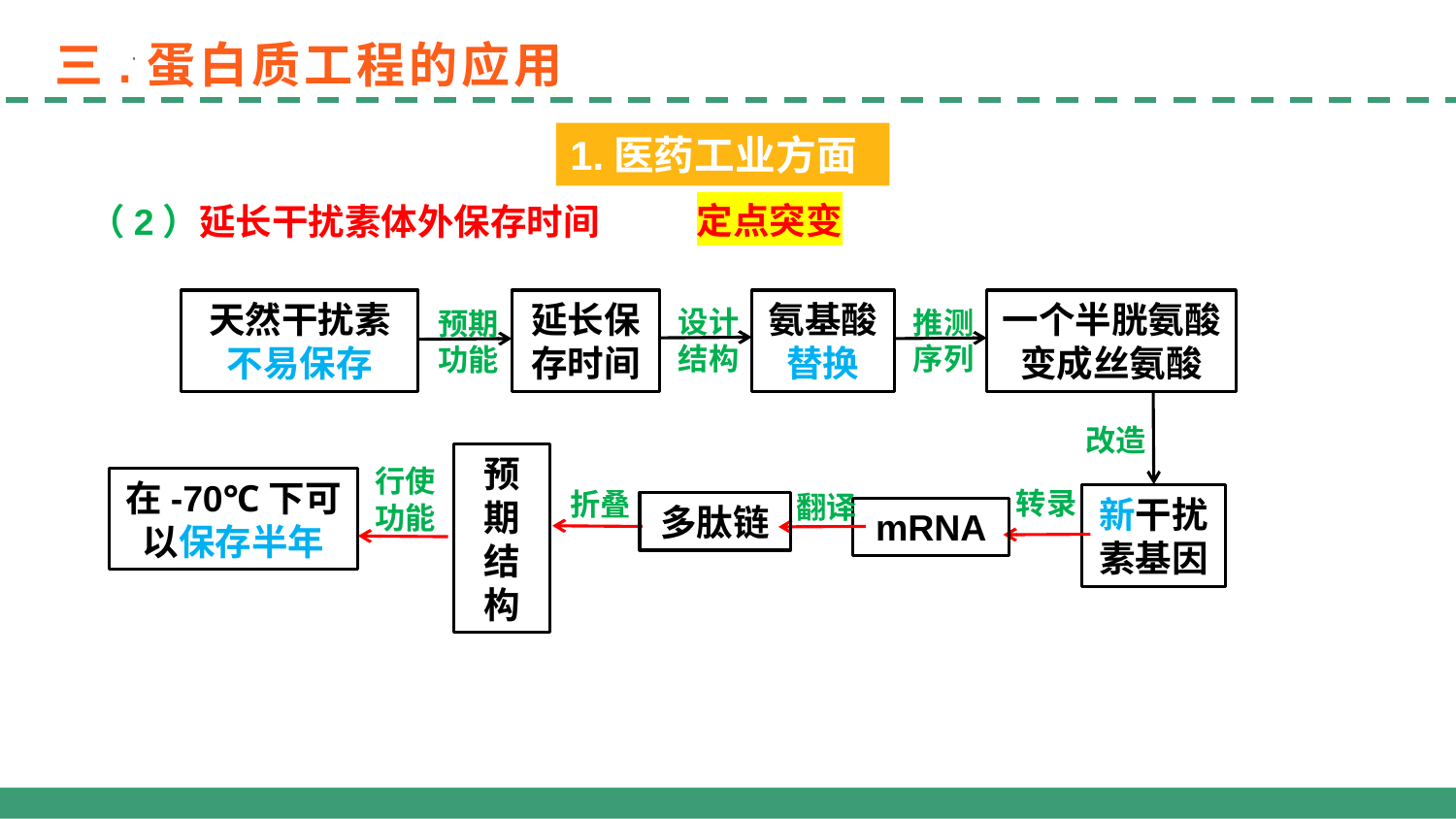

25
三.蛋白质工程的应用

03
1.医药工业方面
定点突变
（2）延长干扰素体外保存时间
延长保存时间
预期功能
氨基酸替换
设计结构
一个半胱氨酸变成丝氨酸
推测序列
天然干扰素不易保存
改造
新干扰素基因
预期结构
转录
折叠
翻译
多肽链
mRNA
行使功能
在-70℃下可以保存半年